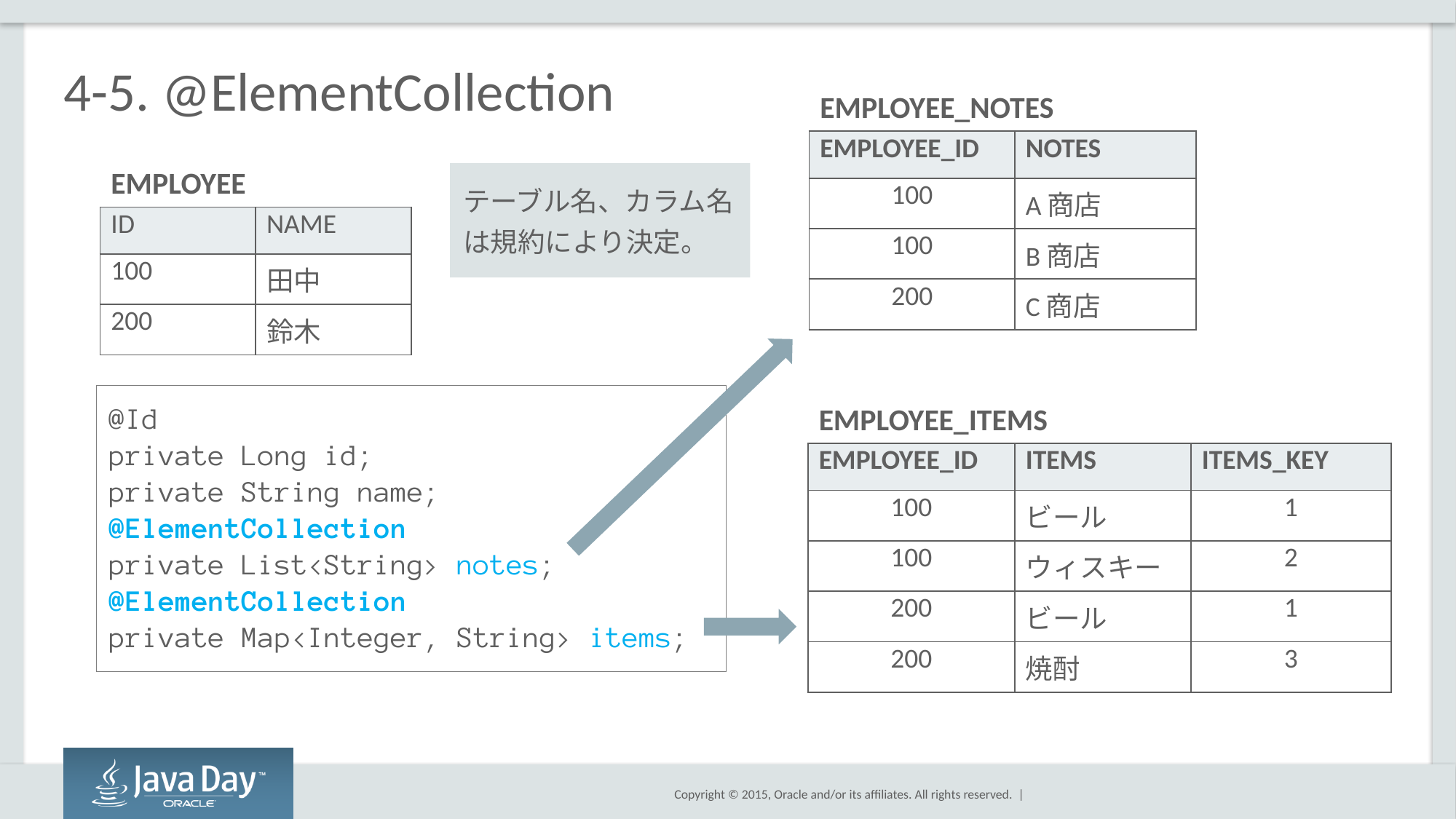

# 4-5. @ElementCollection
| EMPLOYEE\_NOTES |  |
| --- | --- |
| EMPLOYEE\_ID | NOTES |
| 100 | A商店 |
| 100 | B商店 |
| 200 | C商店 |
テーブル名、カラム名は規約により決定。
| EMPLOYEE |  |
| --- | --- |
| ID | NAME |
| 100 | 田中 |
| 200 | 鈴木 |
@Id
private Long id;
private String name;
@ElementCollection
private List<String> notes;
@ElementCollection
private Map<Integer, String> items;

| EMPLOYEE\_ITEMS |  |  |
| --- | --- | --- |
| EMPLOYEE\_ID | ITEMS | ITEMS\_KEY |
| 100 | ビール | 1 |
| 100 | ウィスキー | 2 |
| 200 | ビール | 1 |
| 200 | 焼酎 | 3 |